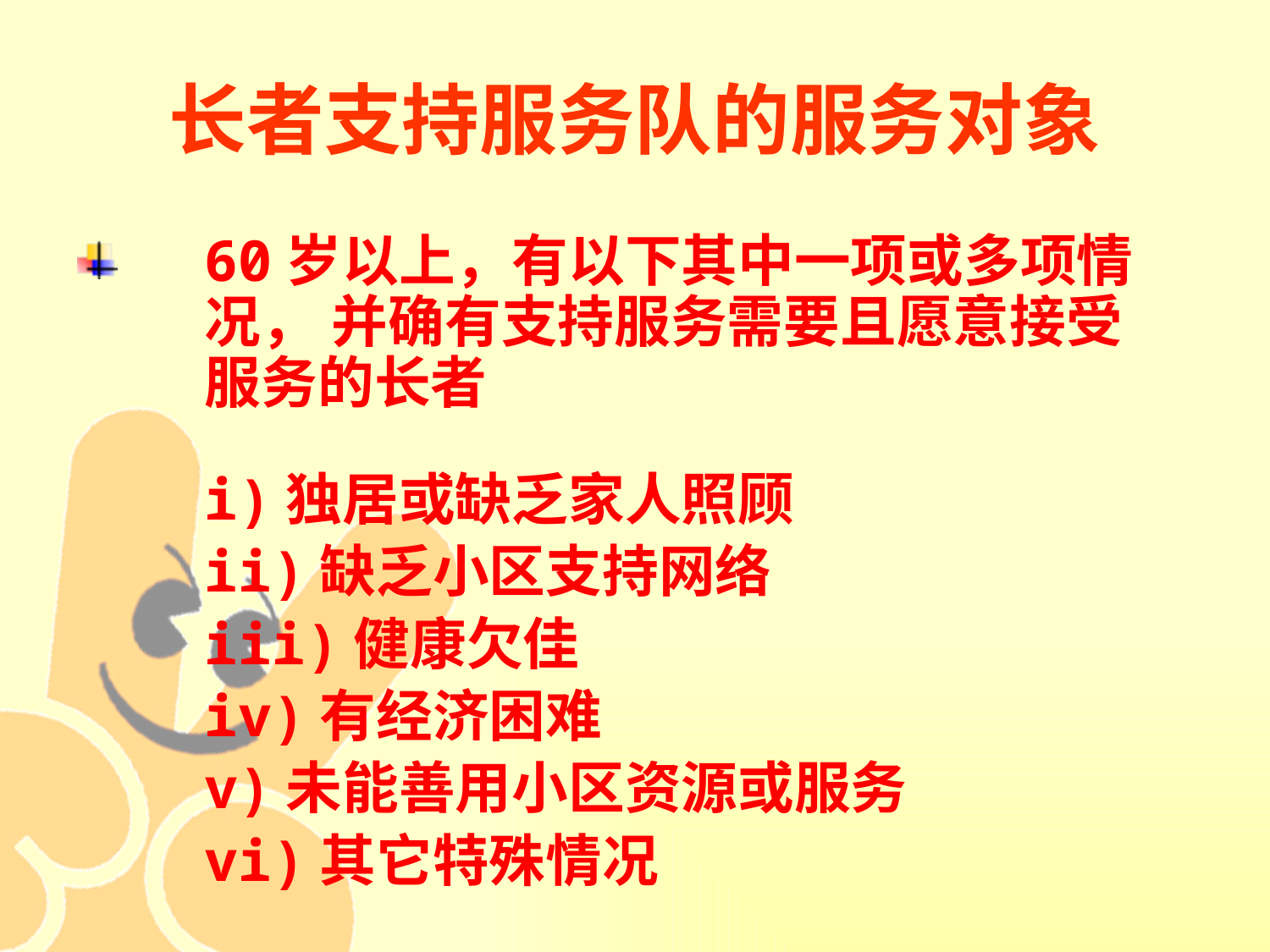

# 长者支持服务队的服务对象
60岁以上，有以下其中一项或多项情况，	并确有支持服务需要且愿意接受服务的长者

	i)独居或缺乏家人照顾
	ii)缺乏小区支持网络
	iii)健康欠佳
	iv)有经济困难
	v)未能善用小区资源或服务
	vi)其它特殊情况